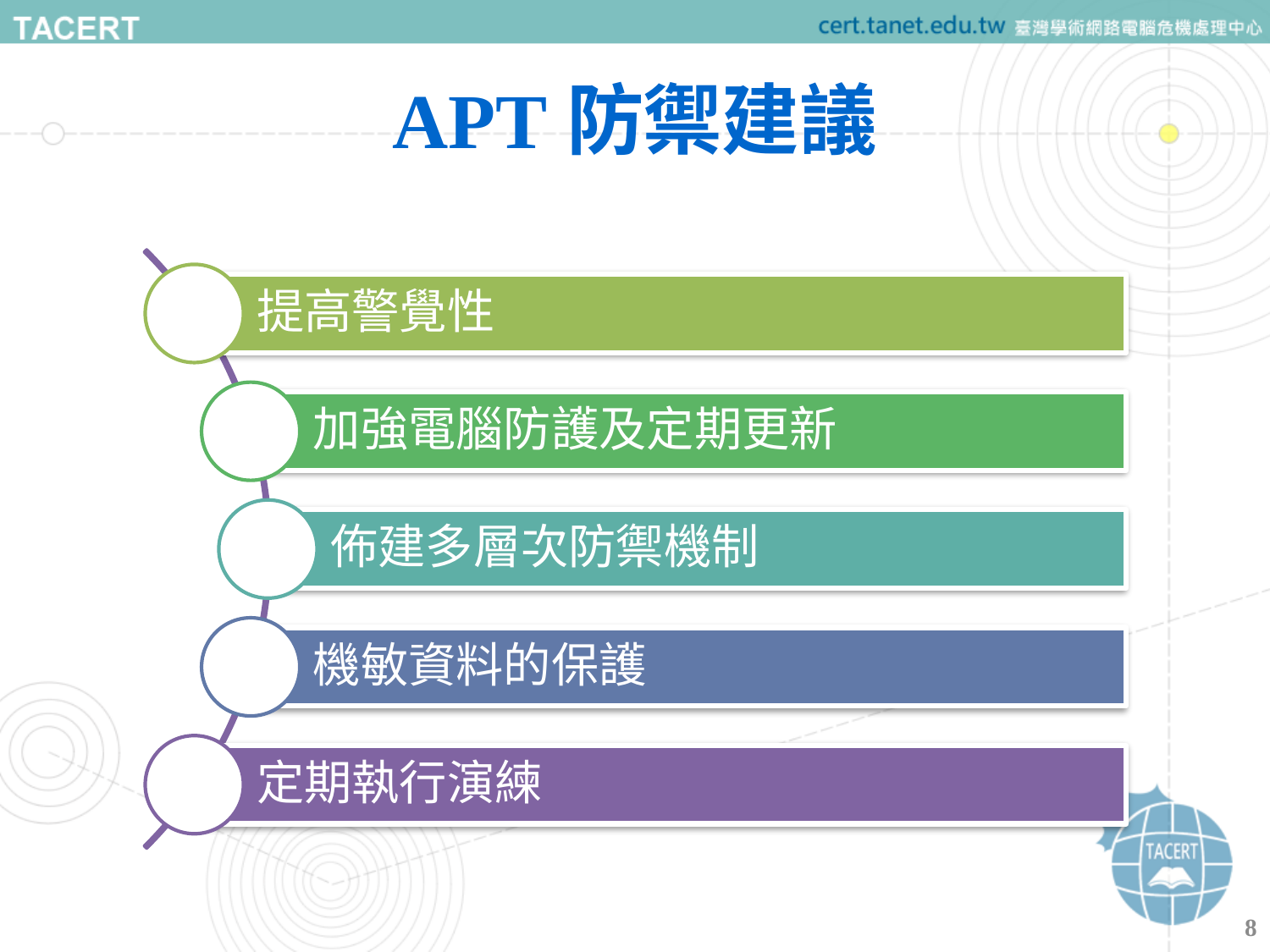

# APT防禦建議
提高警覺性
加強電腦防護及定期更新
佈建多層次防禦機制
機敏資料的保護
定期執行演練
8